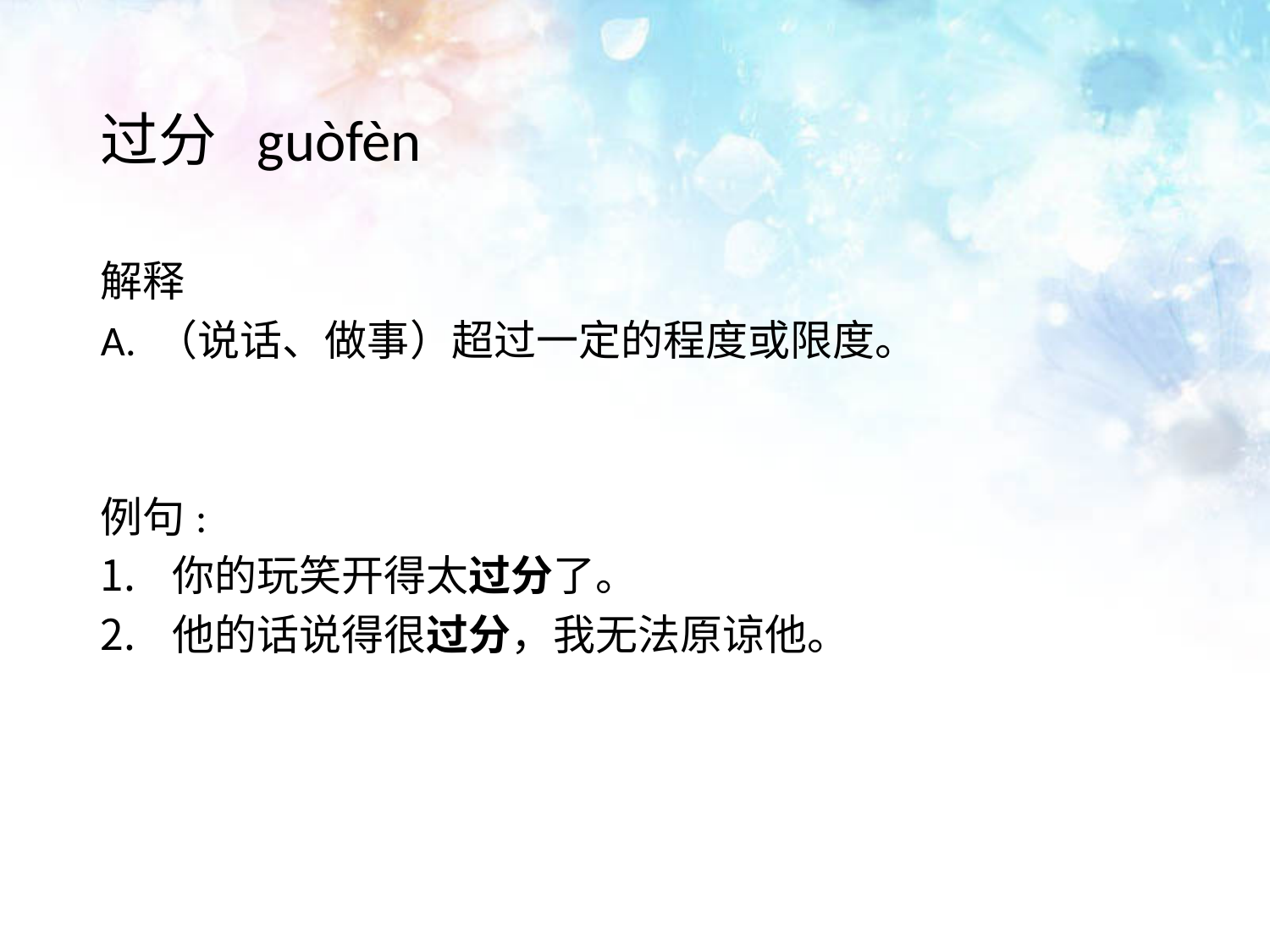

# 过分  guòfèn
解释
A. （说话、做事）超过一定的程度或限度。

例句:
你的玩笑开得太过分了。
他的话说得很过分，我无法原谅他。